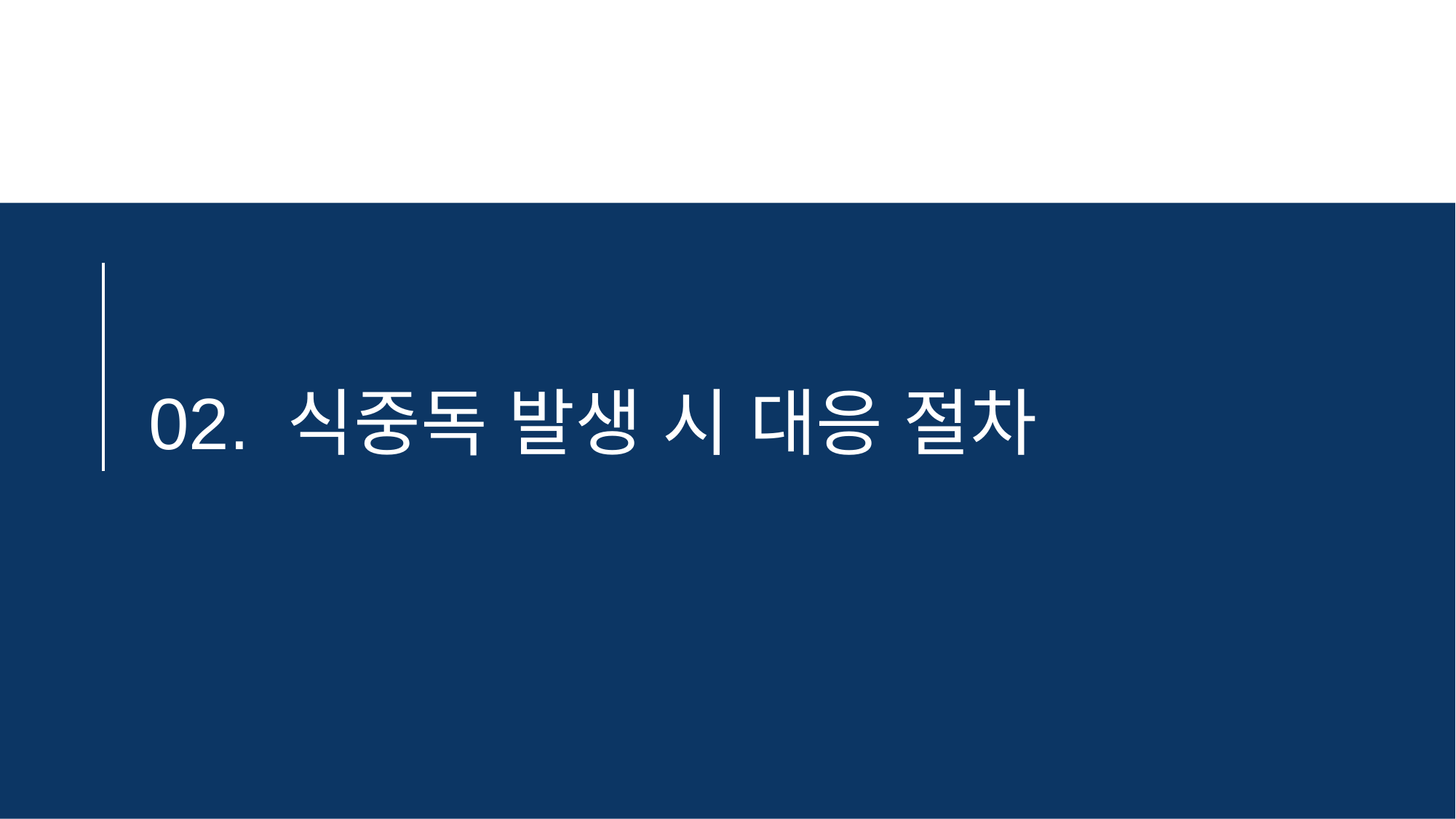

# 02. 식중독 발생 시 대응 절차